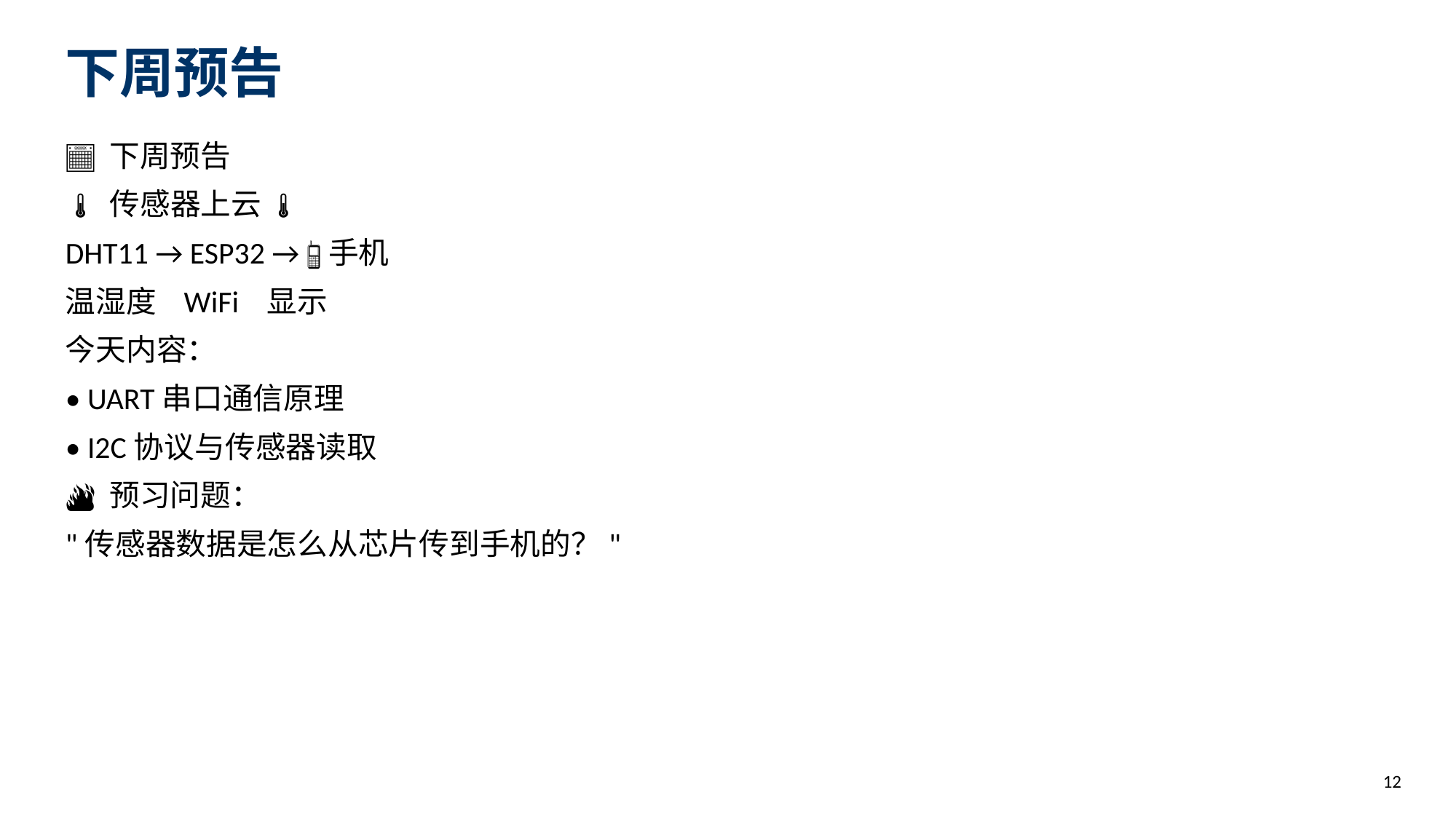

下周预告
📅 下周预告
🌡️ 传感器上云 🌡️
DHT11 → ESP32 → 📱手机
温湿度   WiFi   显示
今天内容：
• UART串口通信原理
• I2C协议与传感器读取
🔥 预习问题：
"传感器数据是怎么从芯片传到手机的？"
12